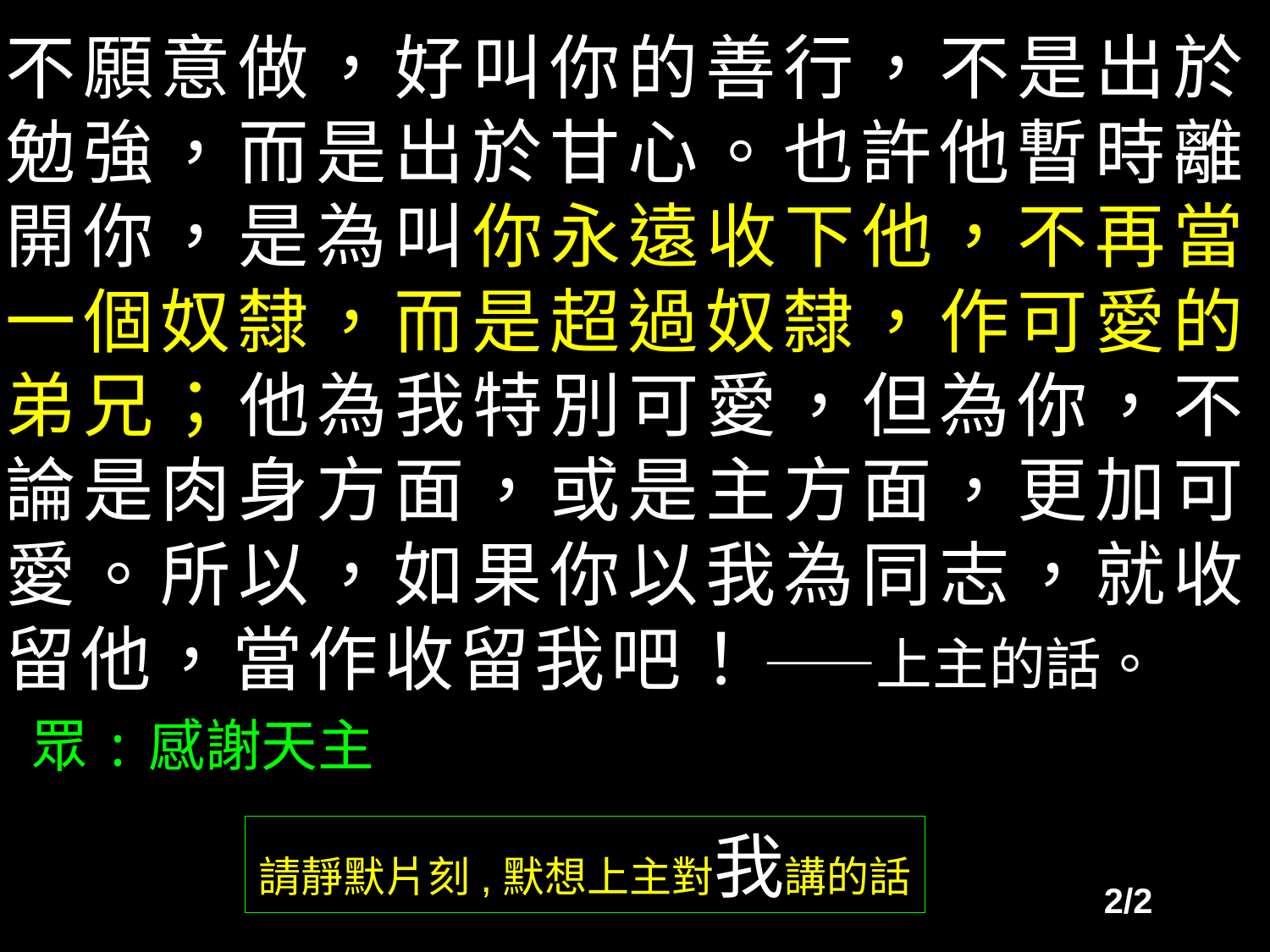

不願意做，好叫你的善行，不是出於勉強，而是出於甘心。也許他暫時離開你，是為叫你永遠收下他，不再當一個奴隸，而是超過奴隸，作可愛的弟兄；他為我特別可愛，但為你，不論是肉身方面，或是主方面，更加可愛。所以，如果你以我為同志，就收留他，當作收留我吧！——上主的話。
 眾:感謝天主

請靜默片刻,默想上主對我講的話
2/2